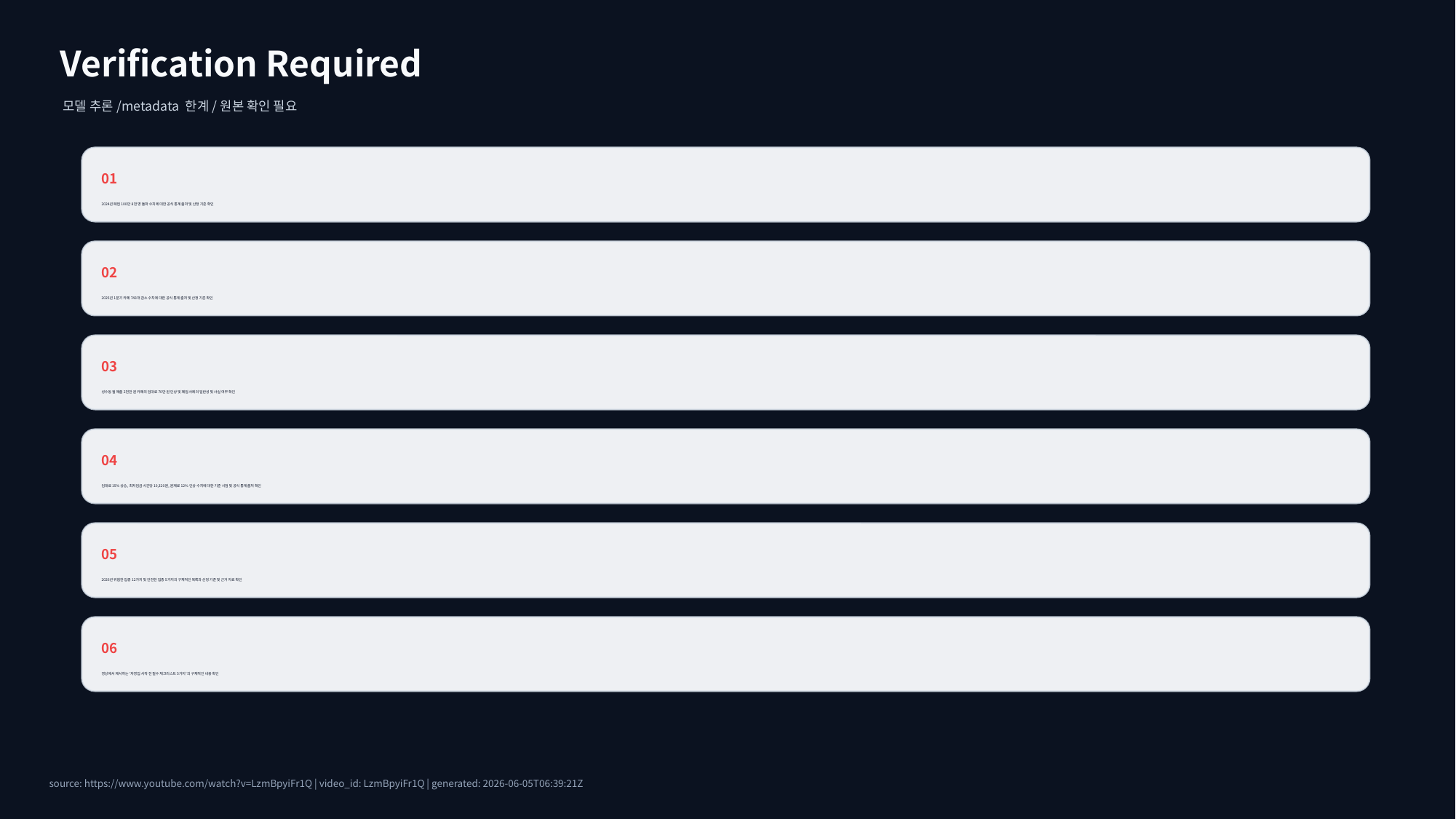

Verification Required
모델 추론/metadata 한계/원본 확인 필요

01
2024년 폐업 100만 8천 명 돌파 수치에 대한 공식 통계 출처 및 산정 기준 확인

02
2025년 1분기 카페 743개 감소 수치에 대한 공식 통계 출처 및 산정 기준 확인

03
성수동 월 매출 2천만 원 카페의 임대료 70만 원 인상 및 폐업 사례의 일반성 및 사실 여부 확인

04
임대료 15% 상승, 최저임금 시간당 10,320원, 원재료 12% 인상 수치에 대한 기준 시점 및 공식 통계 출처 확인

05
2026년 위험한 업종 12가지 및 안전한 업종 5가지의 구체적인 목록과 선정 기준 및 근거 자료 확인

06
영상에서 제시하는 '자영업 시작 전 필수 체크리스트 5가지'의 구체적인 내용 확인
source: https://www.youtube.com/watch?v=LzmBpyiFr1Q | video_id: LzmBpyiFr1Q | generated: 2026-06-05T06:39:21Z